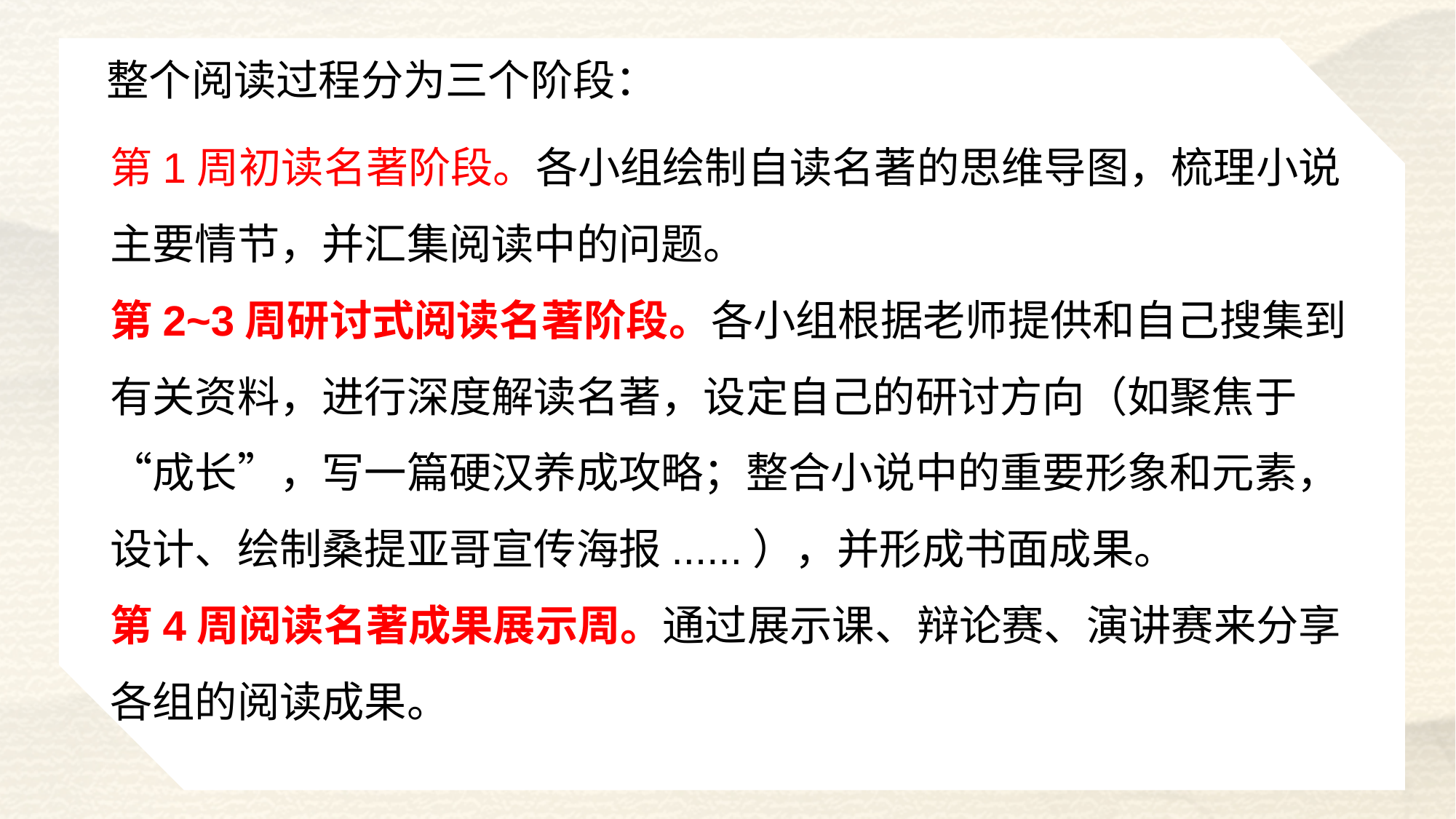

整个阅读过程分为三个阶段：
第1周初读名著阶段。各小组绘制自读名著的思维导图，梳理小说主要情节，并汇集阅读中的问题。
第2~3周研讨式阅读名著阶段。各小组根据老师提供和自己搜集到有关资料，进行深度解读名著，设定自己的研讨方向（如聚焦于“成长”，写一篇硬汉养成攻略；整合小说中的重要形象和元素，设计、绘制桑提亚哥宣传海报......），并形成书面成果。
第4周阅读名著成果展示周。通过展示课、辩论赛、演讲赛来分享各组的阅读成果。